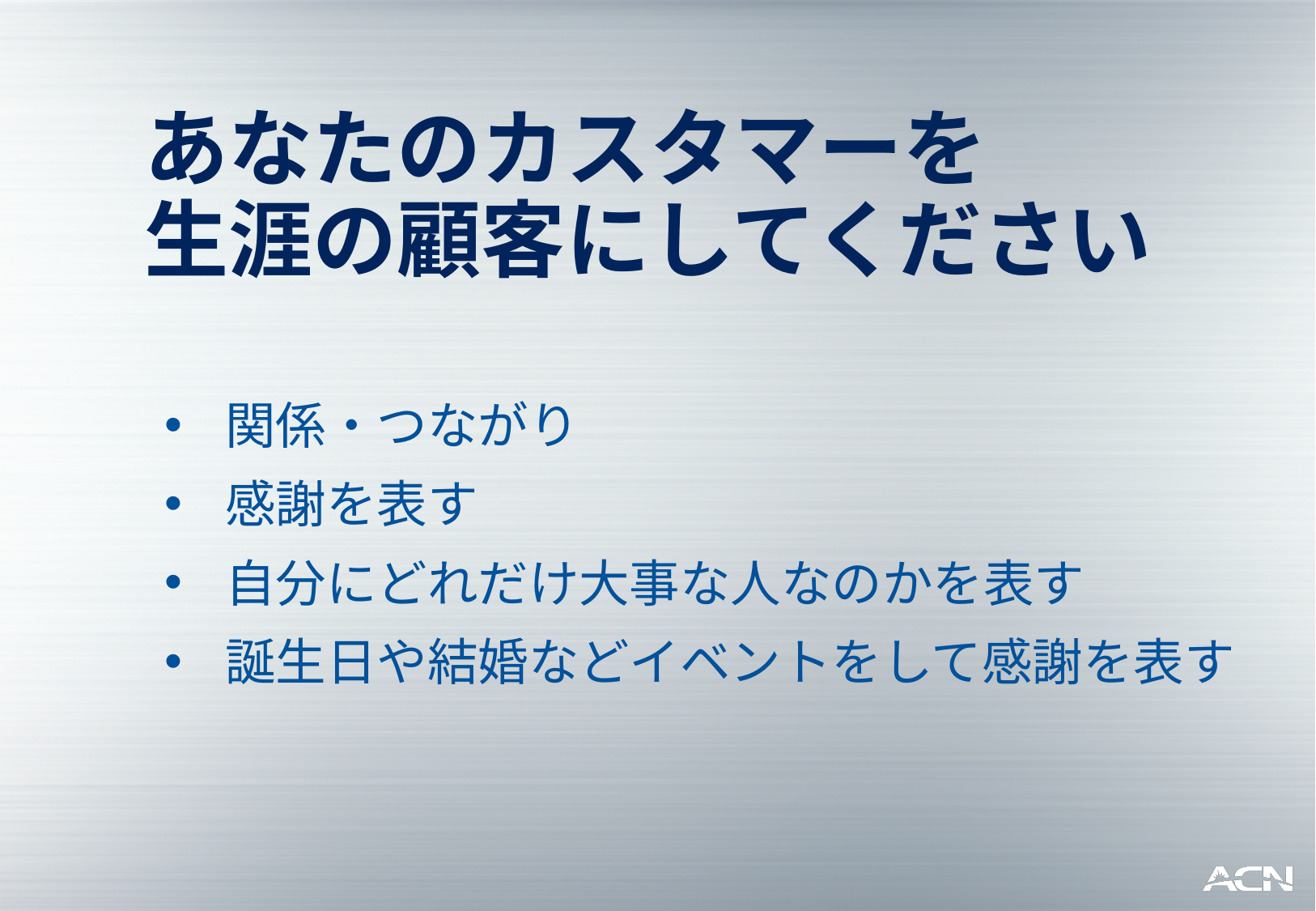

あなたのカスタマーを
生涯の顧客にしてください
関係・つながり
感謝を表す
自分にどれだけ大事な人なのかを表す
誕生日や結婚などイベントをして感謝を表す